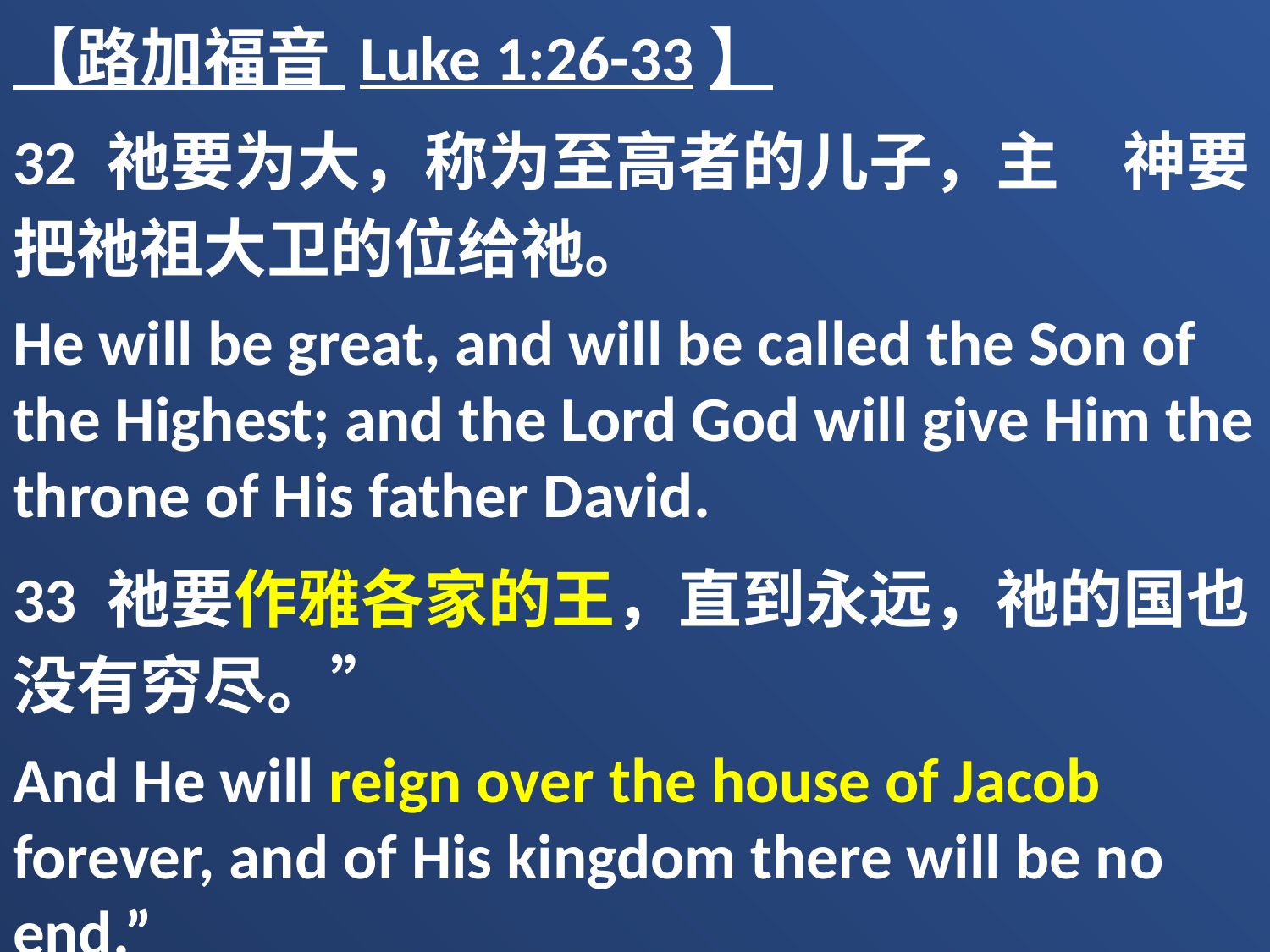

【路加福音 Luke 1:26-33】
32 祂要为大，称为至高者的儿子，主　神要把祂祖大卫的位给祂。
He will be great, and will be called the Son of the Highest; and the Lord God will give Him the throne of His father David.
33 祂要作雅各家的王，直到永远，祂的国也没有穷尽。”
And He will reign over the house of Jacob forever, and of His kingdom there will be no end.”